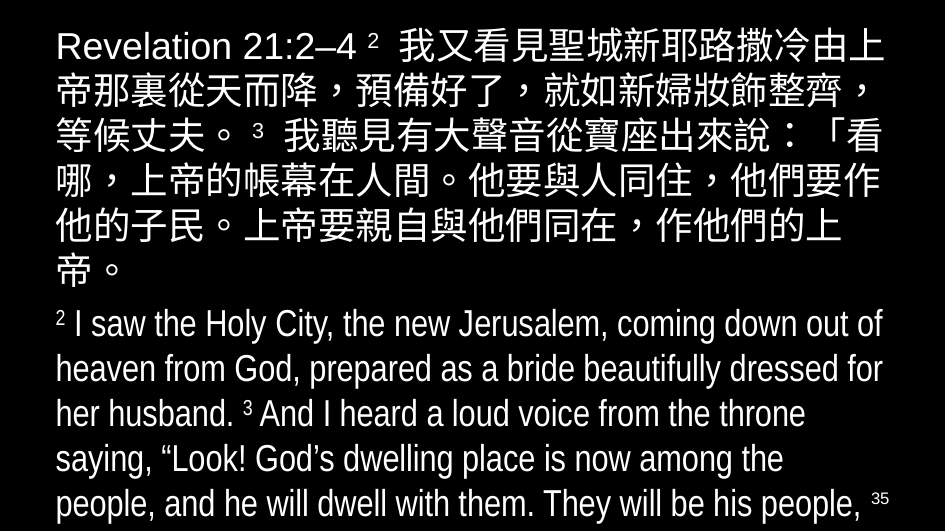

Revelation 21:2–4 2 我又看見聖城新耶路撒冷由上帝那裏從天而降，預備好了，就如新婦妝飾整齊，等候丈夫。3 我聽見有大聲音從寶座出來說：「看哪，上帝的帳幕在人間。他要與人同住，他們要作他的子民。上帝要親自與他們同在，作他們的上帝。
2 I saw the Holy City, the new Jerusalem, coming down out of heaven from God, prepared as a bride beautifully dressed for her husband. 3 And I heard a loud voice from the throne saying, “Look! God’s dwelling place is now among the people, and he will dwell with them. They will be his people, and God himself will be with them and be their God.

35